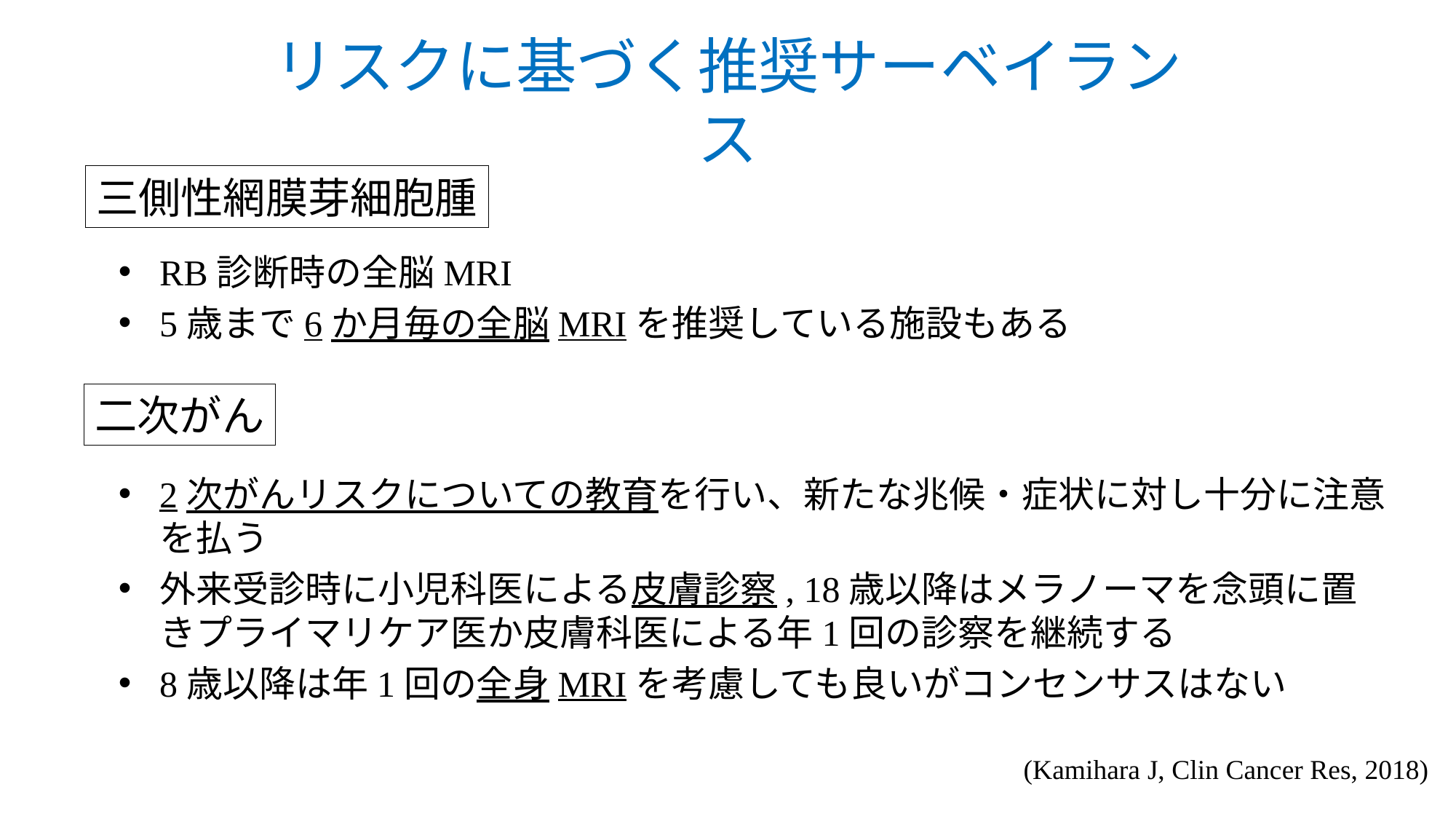

# リスクに基づく推奨サーベイランス
三側性網膜芽細胞腫
RB診断時の全脳MRI
5歳まで6か月毎の全脳MRIを推奨している施設もある
二次がん
2次がんリスクについての教育を行い、新たな兆候・症状に対し十分に注意を払う
外来受診時に小児科医による皮膚診察, 18歳以降はメラノーマを念頭に置きプライマリケア医か皮膚科医による年1回の診察を継続する
8歳以降は年1回の全身MRIを考慮しても良いがコンセンサスはない
(Kamihara J, Clin Cancer Res, 2018)